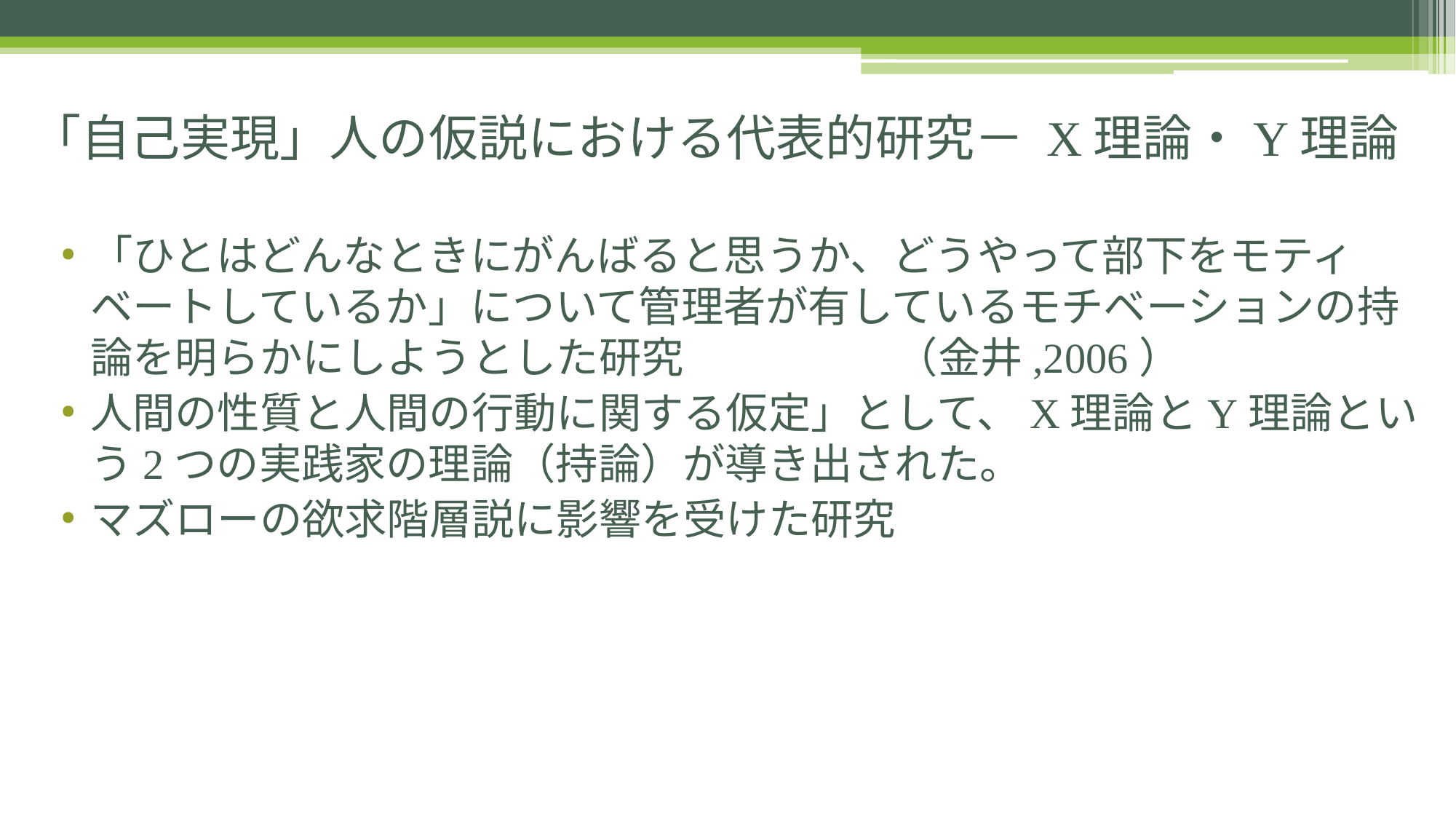

# 「自己実現」人の仮説における代表的研究－ X理論・Y理論
「ひとはどんなときにがんばると思うか、どうやって部下をモティベートしているか」について管理者が有しているモチベーションの持論を明らかにしようとした研究　　　　　（金井,2006）
人間の性質と人間の行動に関する仮定」として、X理論とY理論という2つの実践家の理論（持論）が導き出された。
マズローの欲求階層説に影響を受けた研究